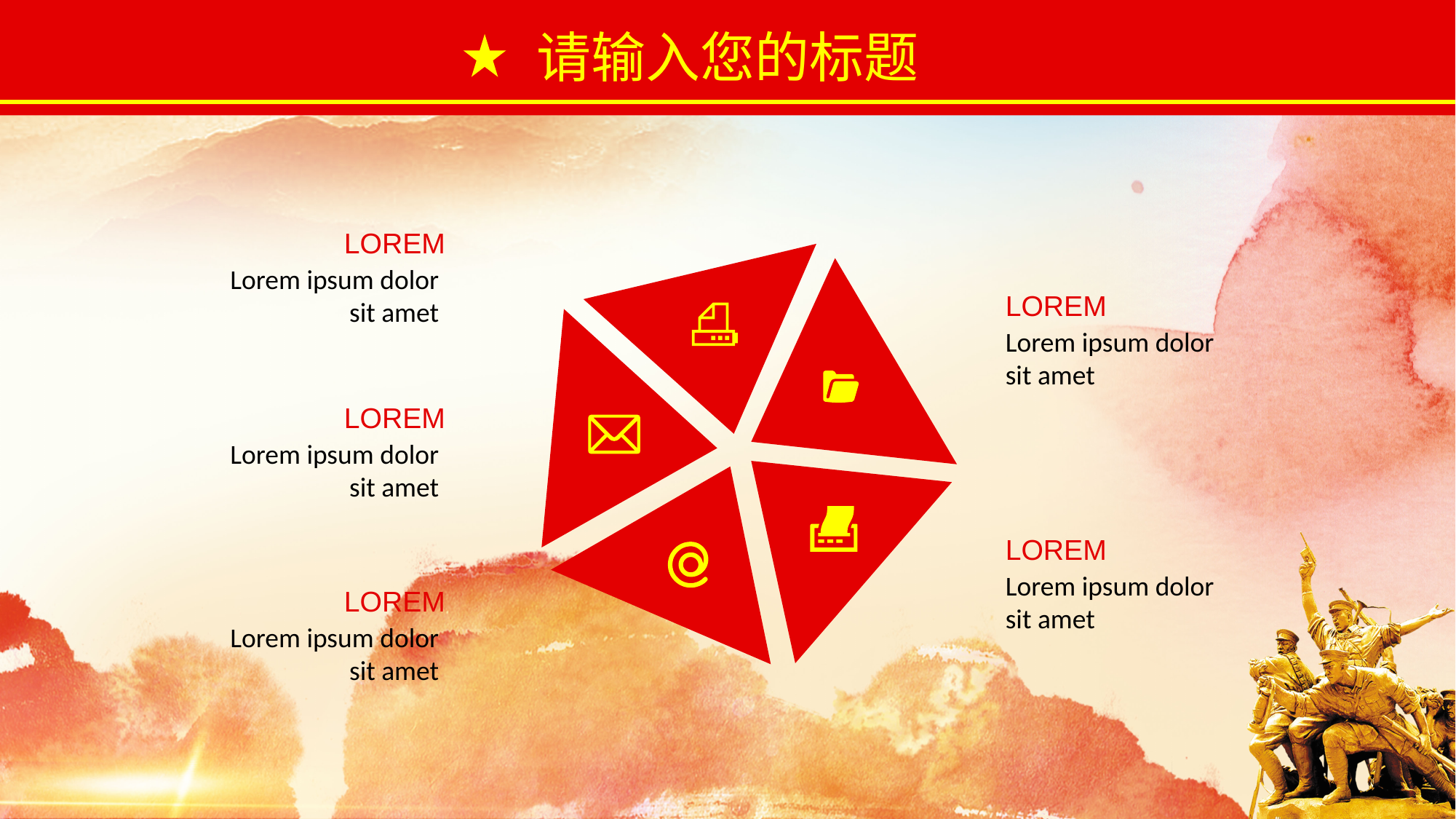

请输入您的标题

LOREM
Lorem ipsum dolor sit amet

LOREM

Lorem ipsum dolor sit amet

LOREM

Lorem ipsum dolor sit amet

LOREM

Lorem ipsum dolor sit amet
LOREM
Lorem ipsum dolor sit amet